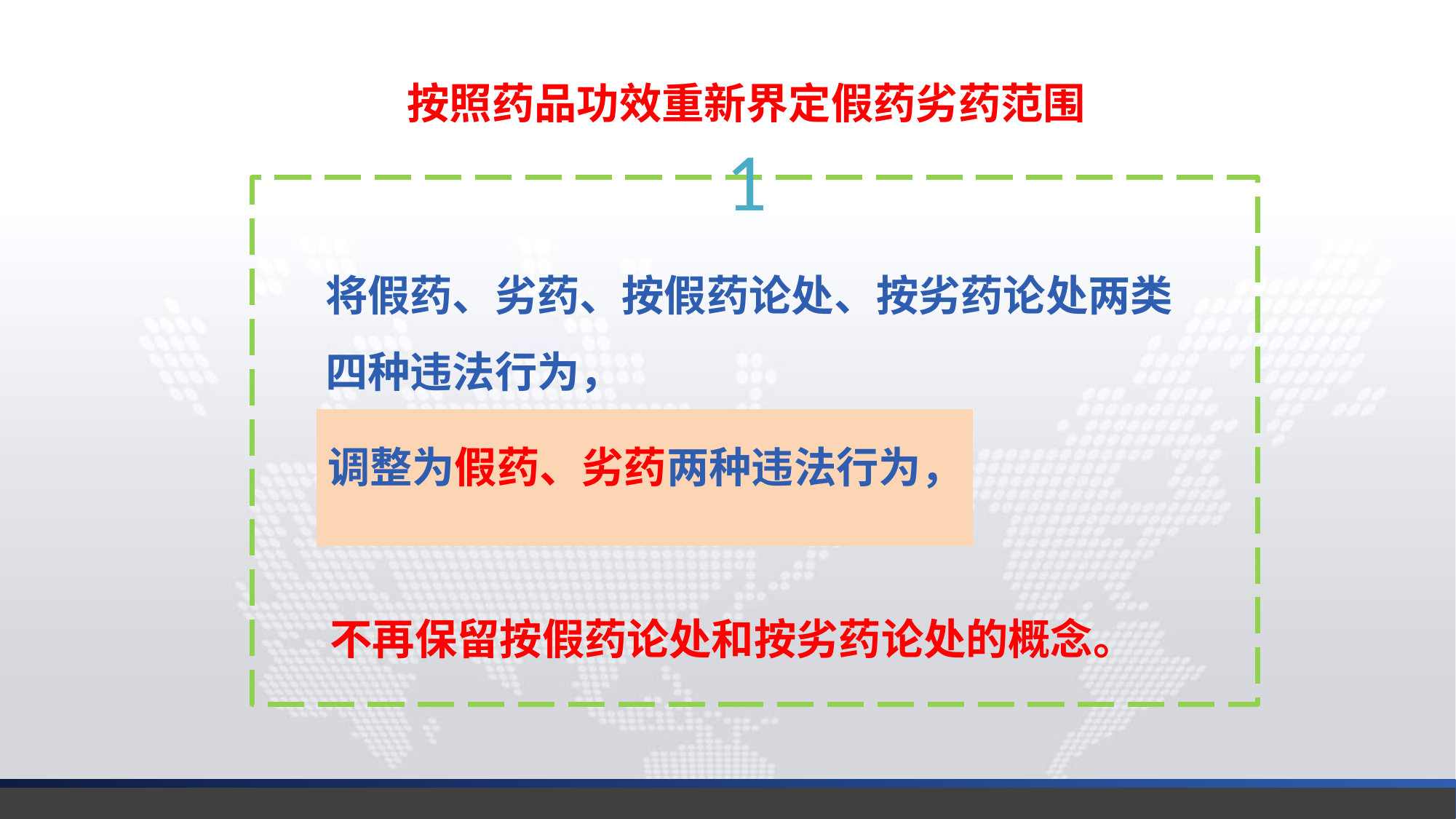

按照药品功效重新界定假药劣药范围
1

将假药、劣药、按假药论处、按劣药论处两类四种违法行为，
调整为假药、劣药两种违法行为，

不再保留按假药论处和按劣药论处的概念。

延时符